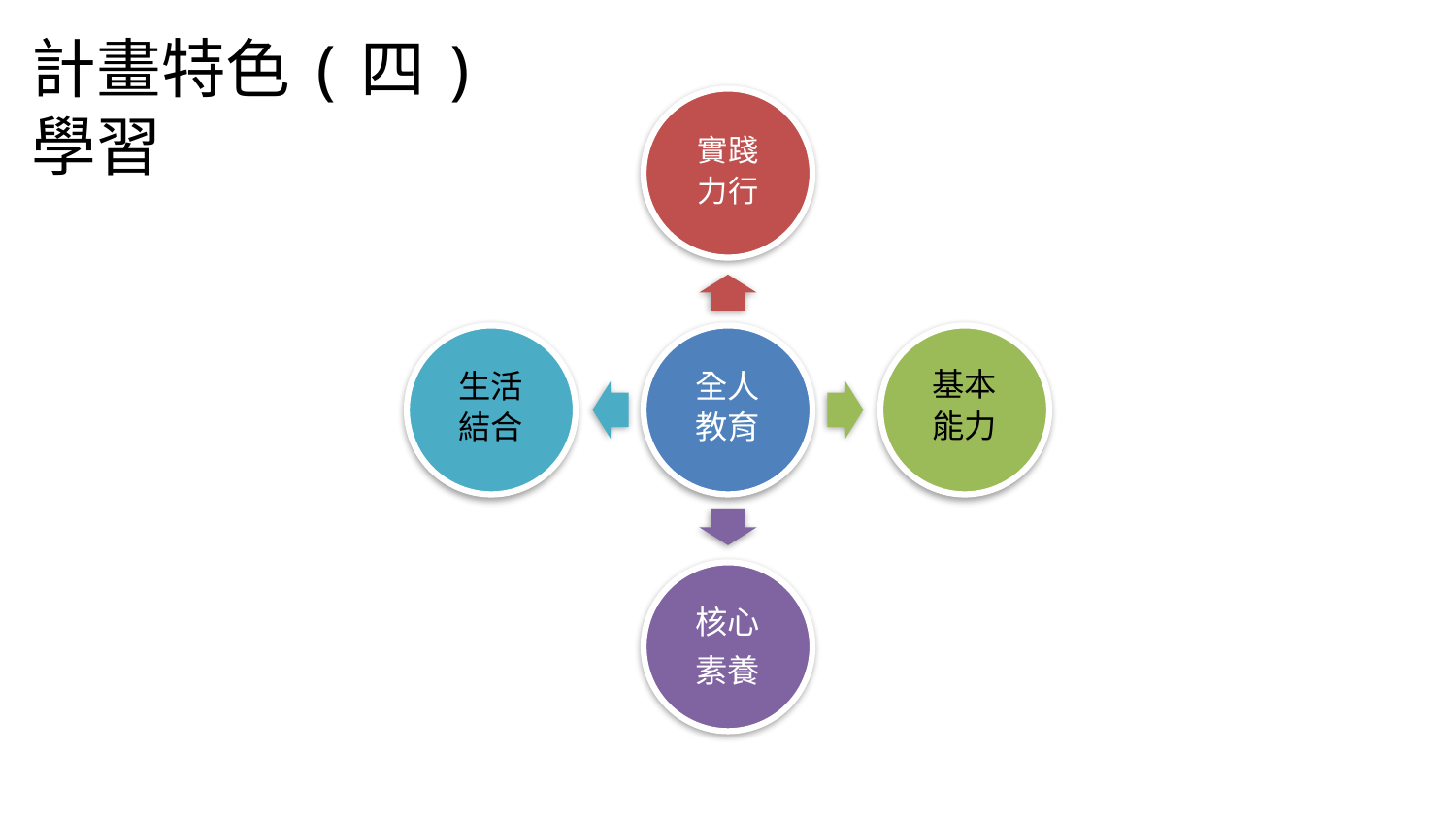

# 計畫特色(四) 學習
全人
教育

實踐
力行

基本
能力

核心
素養

生活
結合